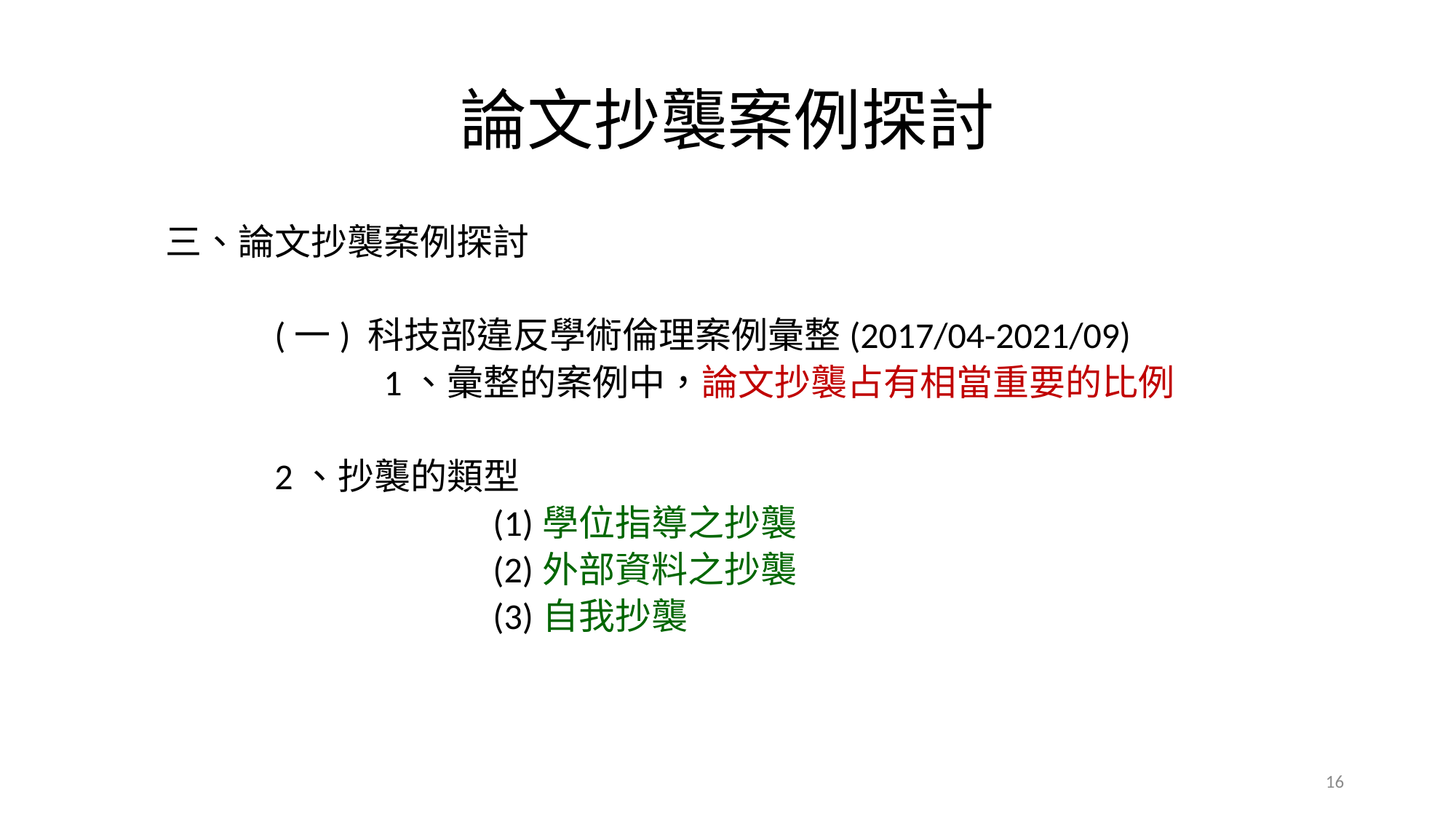

# 論文抄襲案例探討
三、論文抄襲案例探討

	(一) 科技部違反學術倫理案例彙整(2017/04-2021/09)
	   	1、彙整的案例中，論文抄襲占有相當重要的比例

          	2、抄襲的類型
			(1)學位指導之抄襲
			(2)外部資料之抄襲
			(3)自我抄襲
16